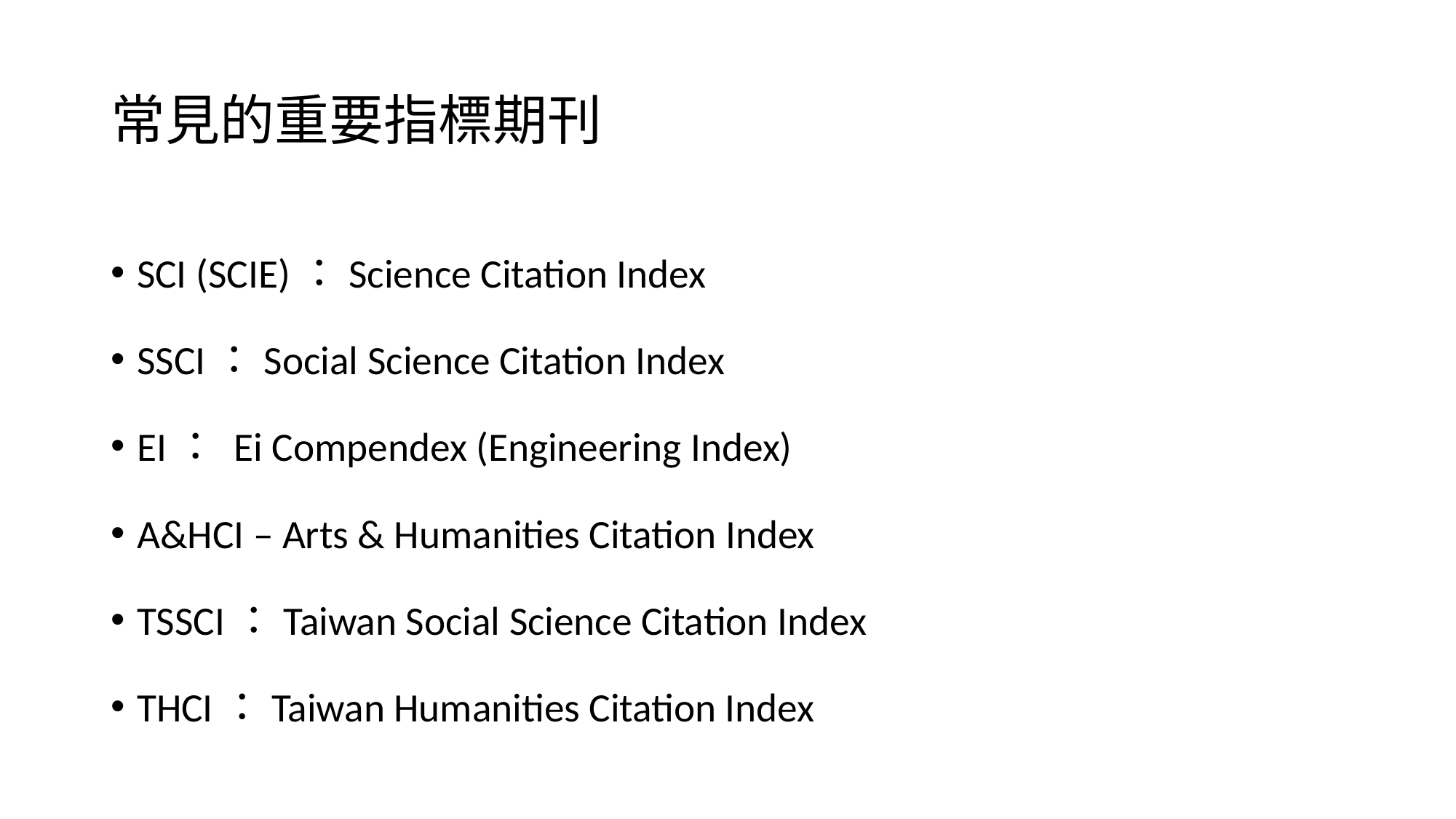

# 常見的重要指標期刊
SCI (SCIE)：Science Citation Index
SSCI：Social Science Citation Index
EI： Ei Compendex (Engineering Index)
A&HCI – Arts & Humanities Citation Index
TSSCI：Taiwan Social Science Citation Index
THCI：Taiwan Humanities Citation Index